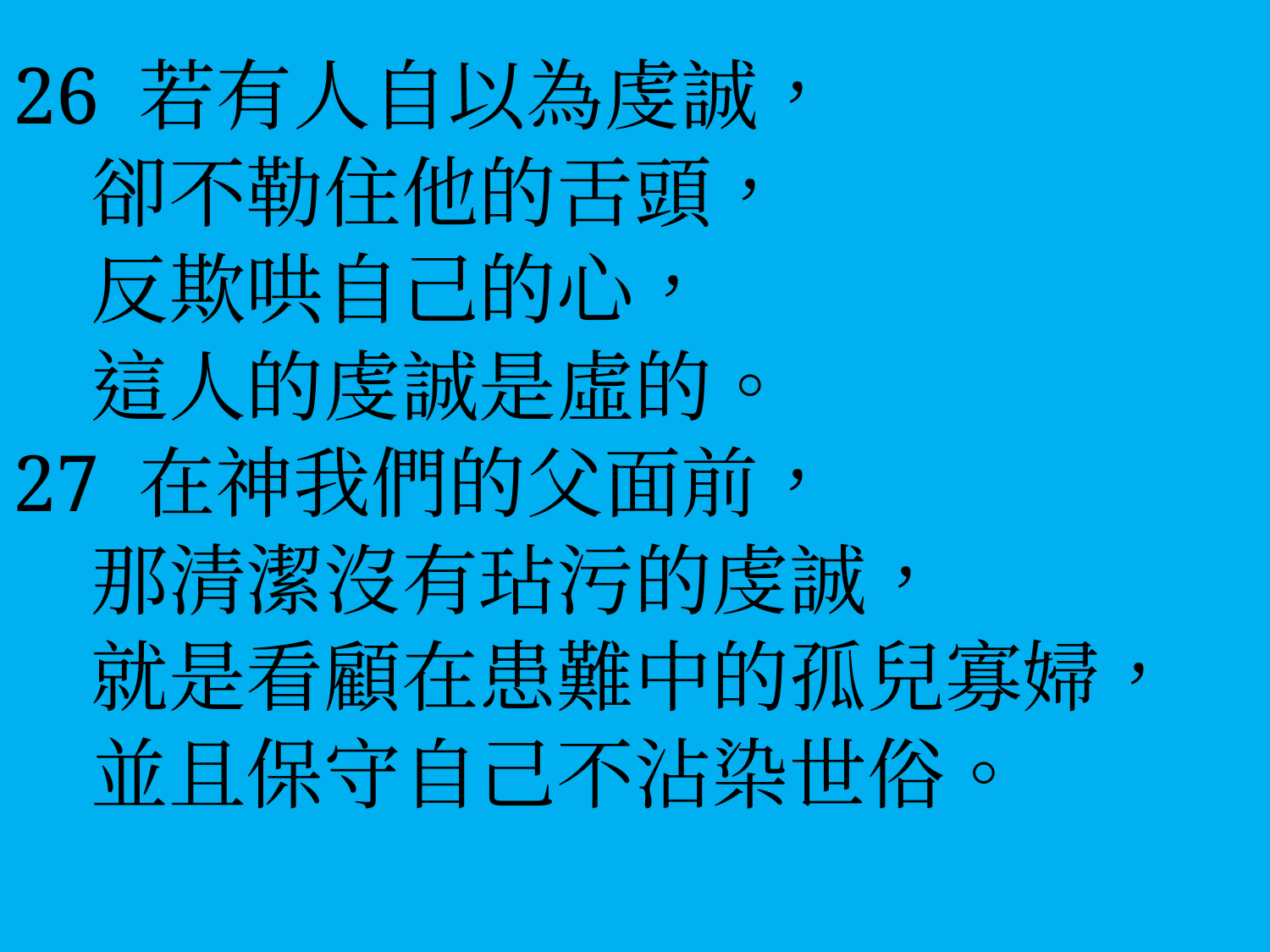

26 若有人自以為虔誠，
   卻不勒住他的舌頭，
   反欺哄自己的心，
   這人的虔誠是虛的。
27 在神我們的父面前，
   那清潔沒有玷污的虔誠，
   就是看顧在患難中的孤兒寡婦，
   並且保守自己不沾染世俗。

#